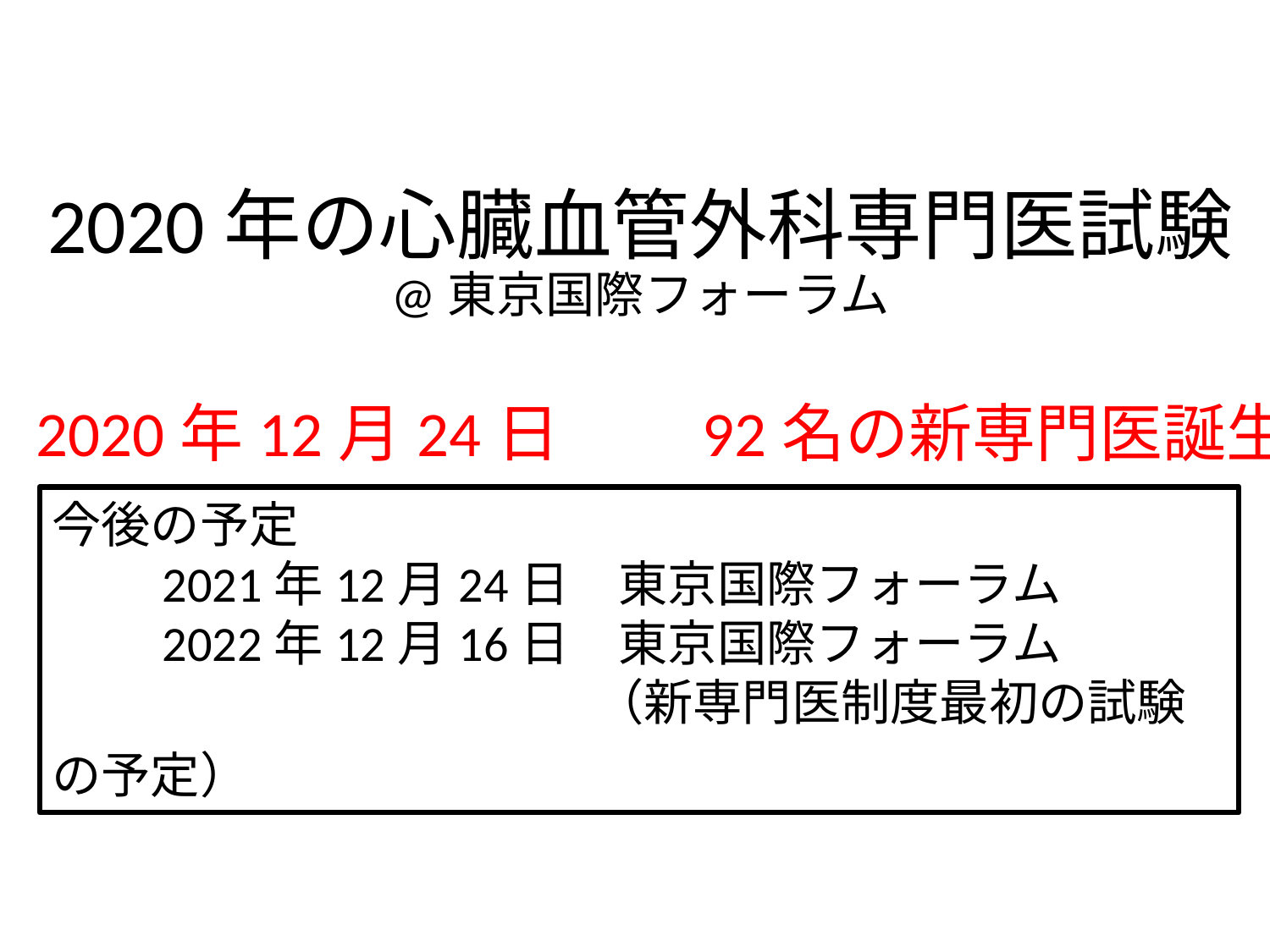

# 2020年の心臓血管外科専門医試験 @東京国際フォーラム
2020年12月24日　　92名の新専門医誕生
今後の予定
　　2021年12月24日　東京国際フォーラム
　　2022年12月16日　東京国際フォーラム
　　　　　　　　　　　（新専門医制度最初の試験の予定）